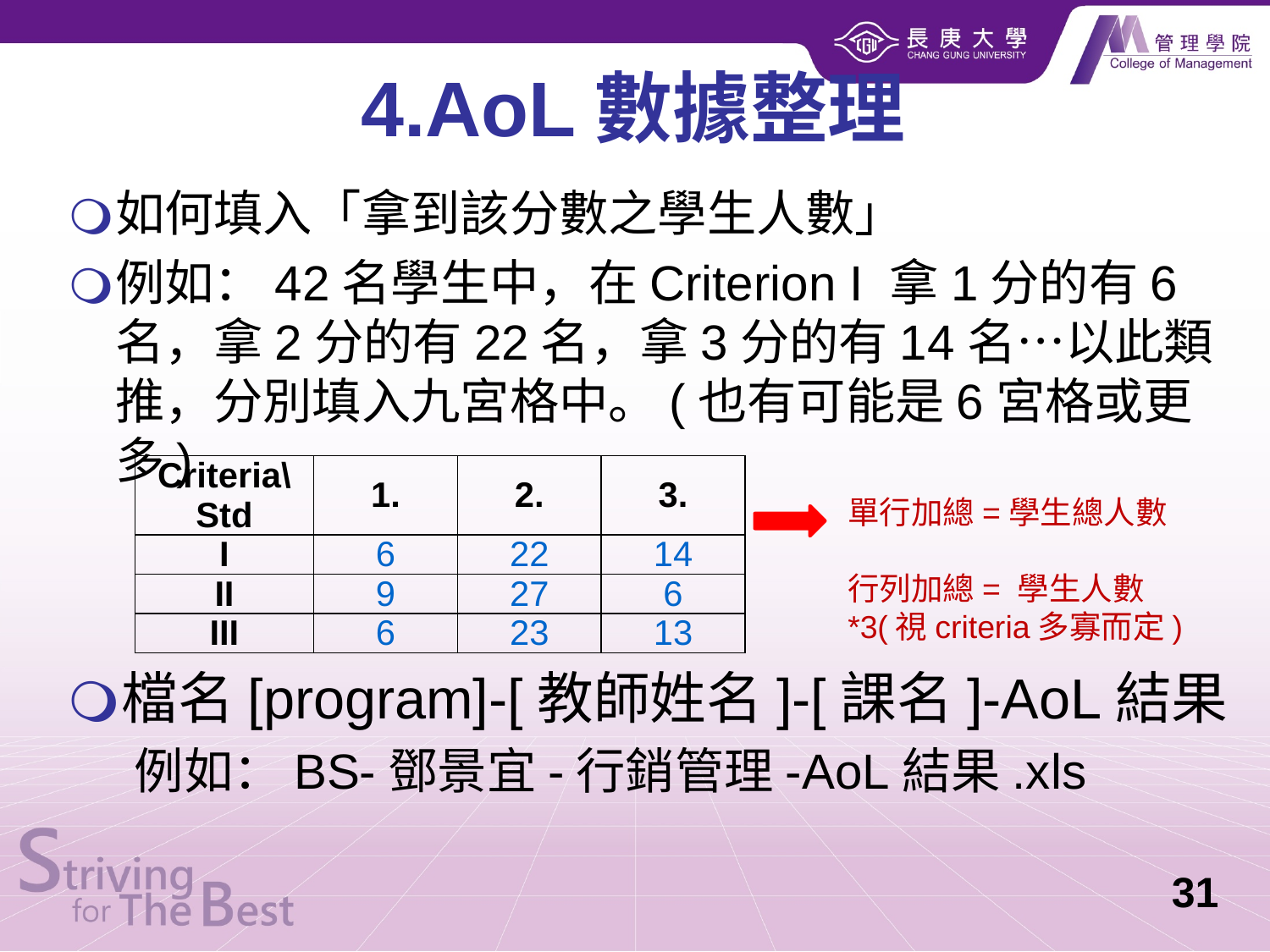

4.AoL數據整理
如何填入「拿到該分數之學生人數」
例如：42名學生中，在Criterion I 拿1分的有6名，拿2分的有22名，拿3分的有14名…以此類推，分別填入九宮格中。(也有可能是6宮格或更多)
| Criteria\Std | 1. | 2. | 3. |
| --- | --- | --- | --- |
| I | 6 | 22 | 14 |
| II | 9 | 27 | 6 |
| III | 6 | 23 | 13 |
單行加總=學生總人數

行列加總= 學生人數*3(視criteria多寡而定)

檔名[program]-[教師姓名]-[課名]-AoL結果
     例如：BS-鄧景宜-行銷管理-AoL結果.xls
31